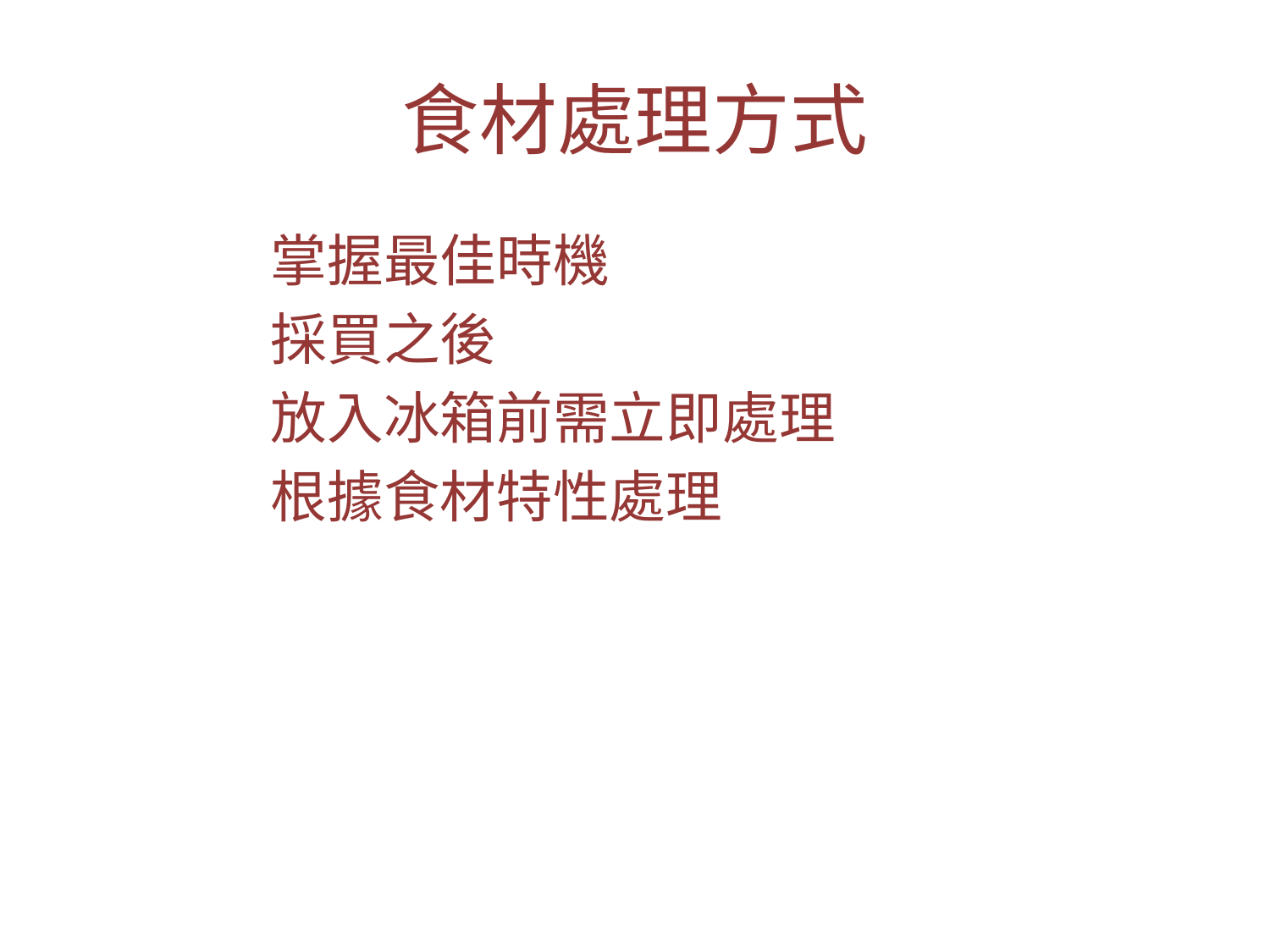

# 食材處理方式
掌握最佳時機
採買之後
放入冰箱前需立即處理
根據食材特性處理